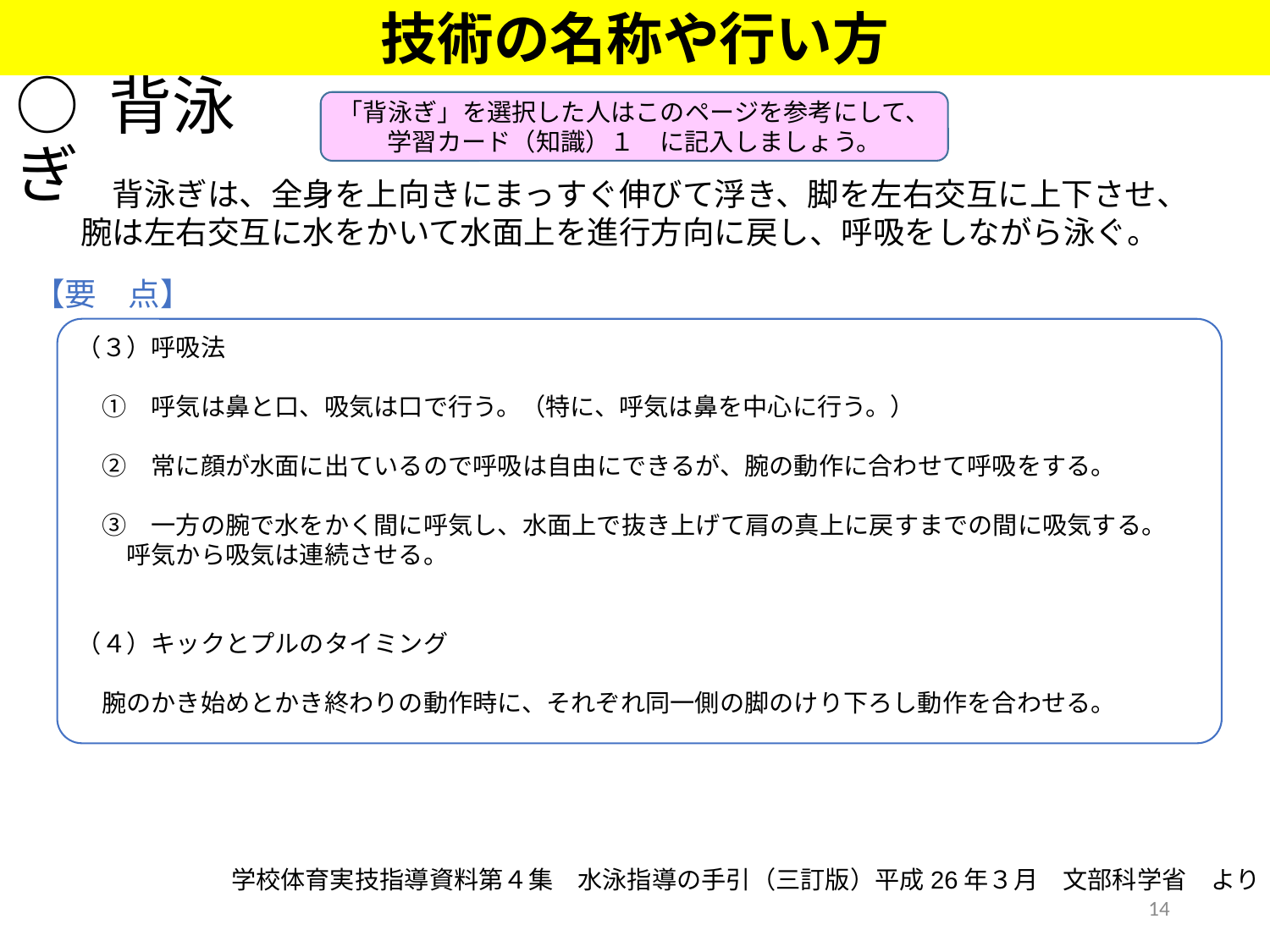

技術の名称や行い方
「背泳ぎ」を選択した人はこのページを参考にして、
学習カード（知識）１　に記入しましょう。
# ○ 背泳ぎ
　背泳ぎは、全身を上向きにまっすぐ伸びて浮き、脚を左右交互に上下させ、
腕は左右交互に水をかいて水面上を進行方向に戻し、呼吸をしながら泳ぐ。
【要　点】
（３）呼吸法

　①　呼気は鼻と口、吸気は口で行う。（特に、呼気は鼻を中心に行う。）

　②　常に顔が水面に出ているので呼吸は自由にできるが、腕の動作に合わせて呼吸をする。

　③　一方の腕で水をかく間に呼気し、水面上で抜き上げて肩の真上に戻すまでの間に吸気する。
　　呼気から吸気は連続させる。

（４）キックとプルのタイミング

　腕のかき始めとかき終わりの動作時に、それぞれ同一側の脚のけり下ろし動作を合わせる。
学校体育実技指導資料第４集　水泳指導の手引（三訂版）平成26年３月　文部科学省　より
14